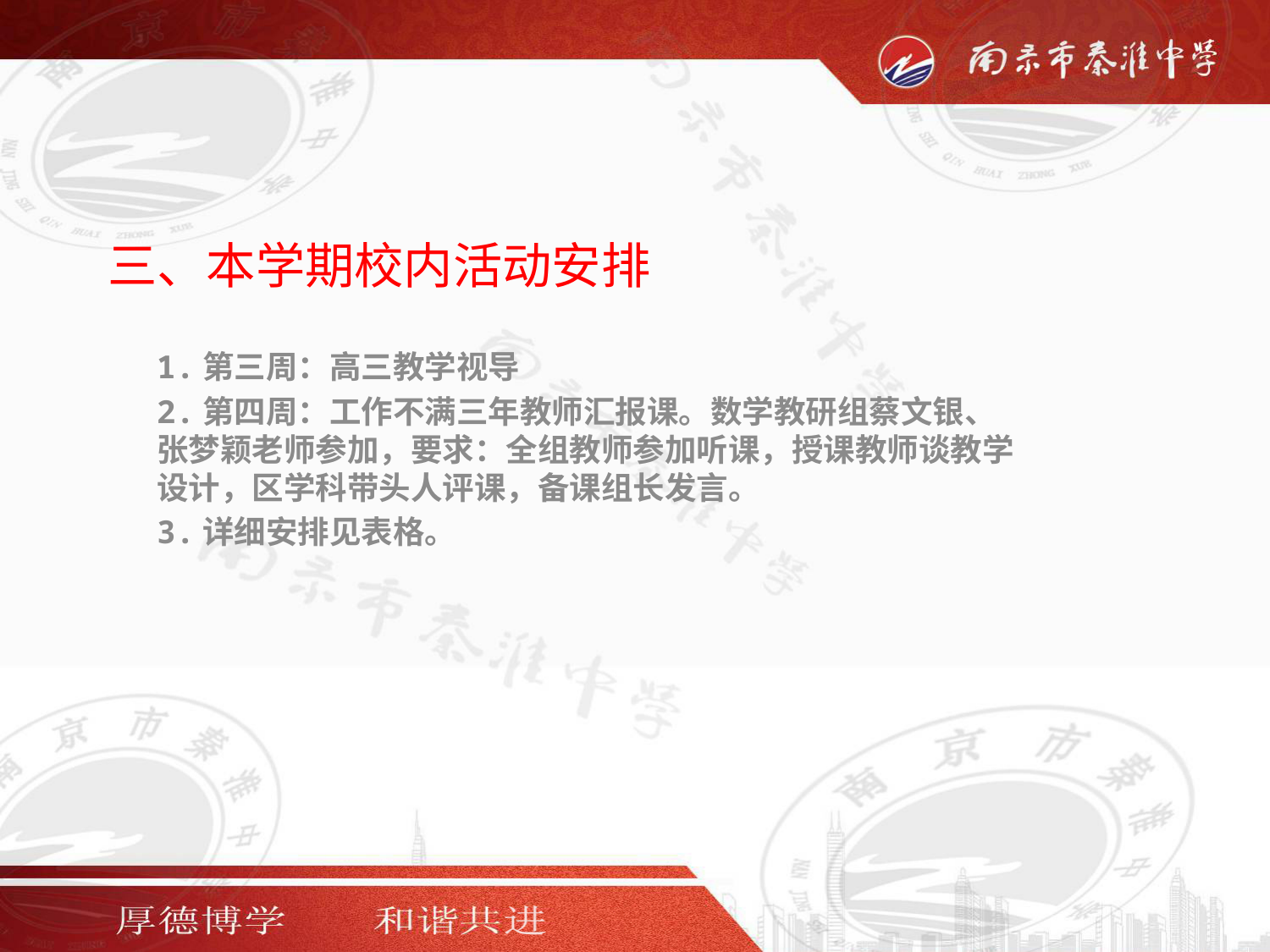

# 三、本学期校内活动安排
1.第三周：高三教学视导
2.第四周：工作不满三年教师汇报课。数学教研组蔡文银、张梦颖老师参加，要求：全组教师参加听课，授课教师谈教学设计，区学科带头人评课，备课组长发言。
3.详细安排见表格。